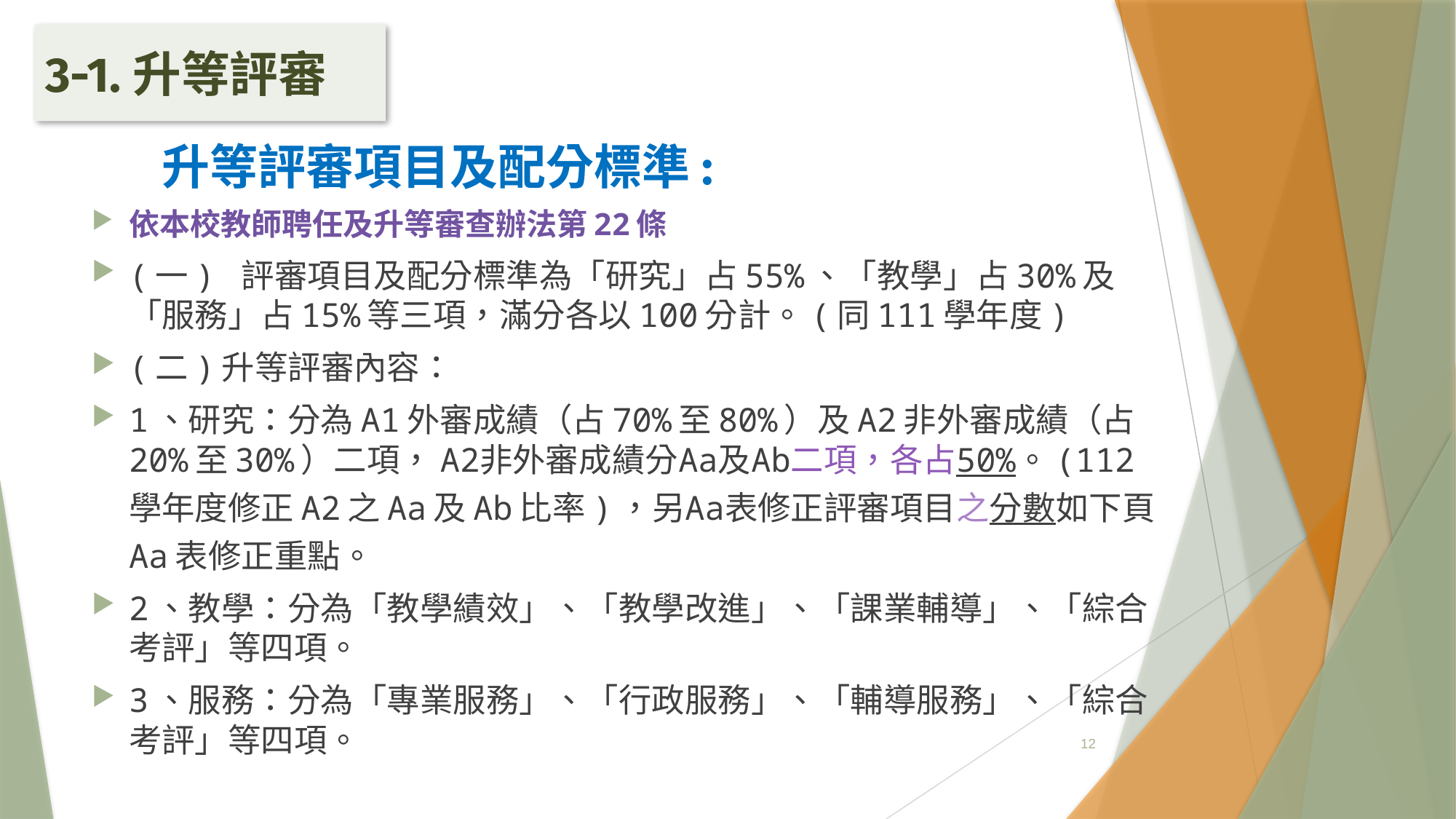

3-1.升等評審
# 升等評審項目及配分標準:
依本校教師聘任及升等審查辦法第22條
(一) 評審項目及配分標準為「研究」占55%、「教學」占30%及「服務」占15%等三項，滿分各以100分計。(同111學年度)
(二)升等評審內容：
1、研究：分為A1外審成績（占70%至80%）及A2非外審成績（占20%至30%）二項，A2非外審成績分Aa及Ab二項，各占50%。(112學年度修正A2之Aa及Ab比率)，另Aa表修正評審項目之分數如下頁Aa表修正重點。
2、教學：分為「教學績效」、「教學改進」、「課業輔導」、「綜合考評」等四項。
3、服務：分為「專業服務」、「行政服務」、「輔導服務」、「綜合考評」等四項。

12